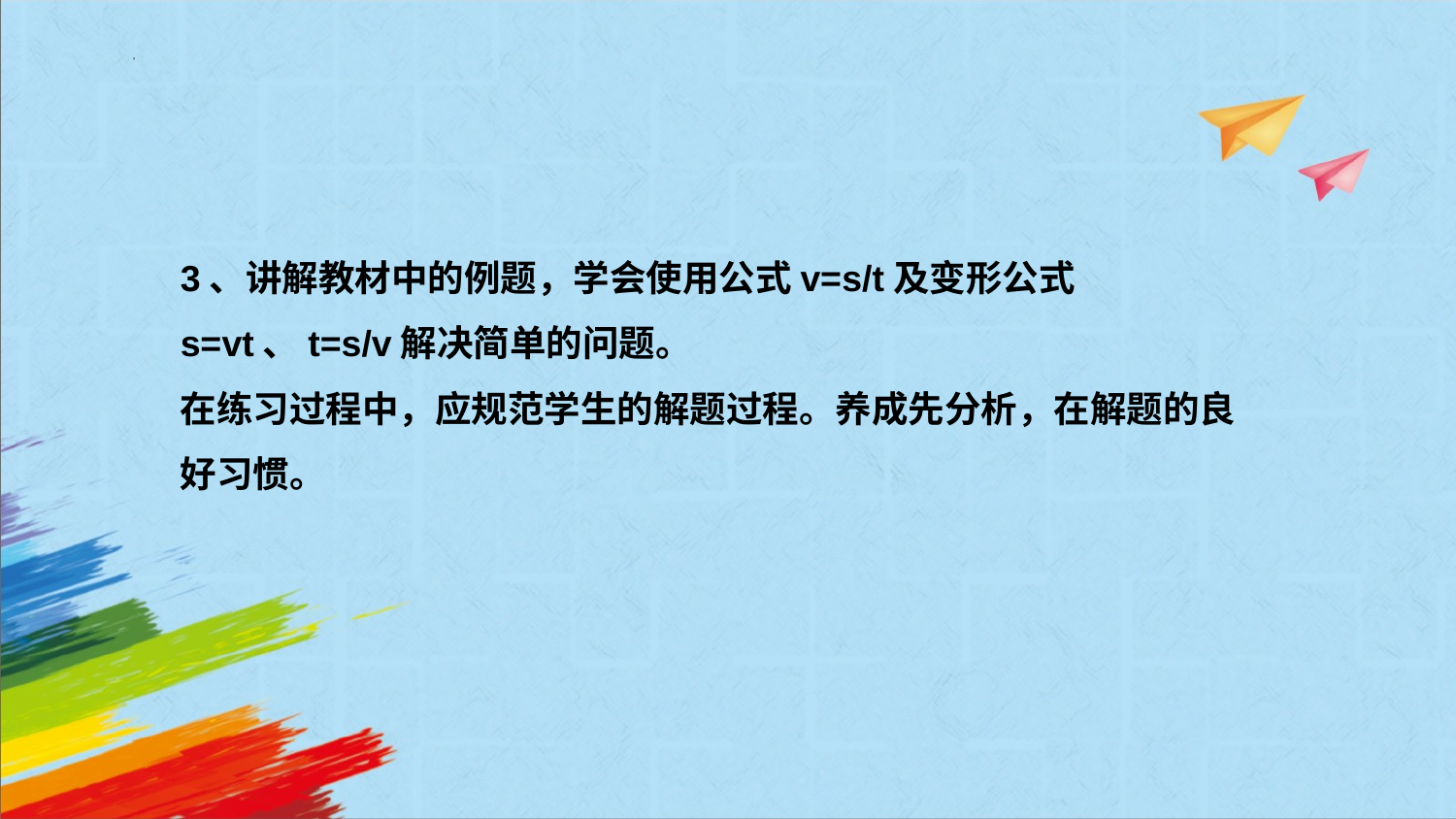

3、讲解教材中的例题，学会使用公式v=s/t及变形公式s=vt、t=s/v解决简单的问题。
在练习过程中，应规范学生的解题过程。养成先分析，在解题的良好习惯。